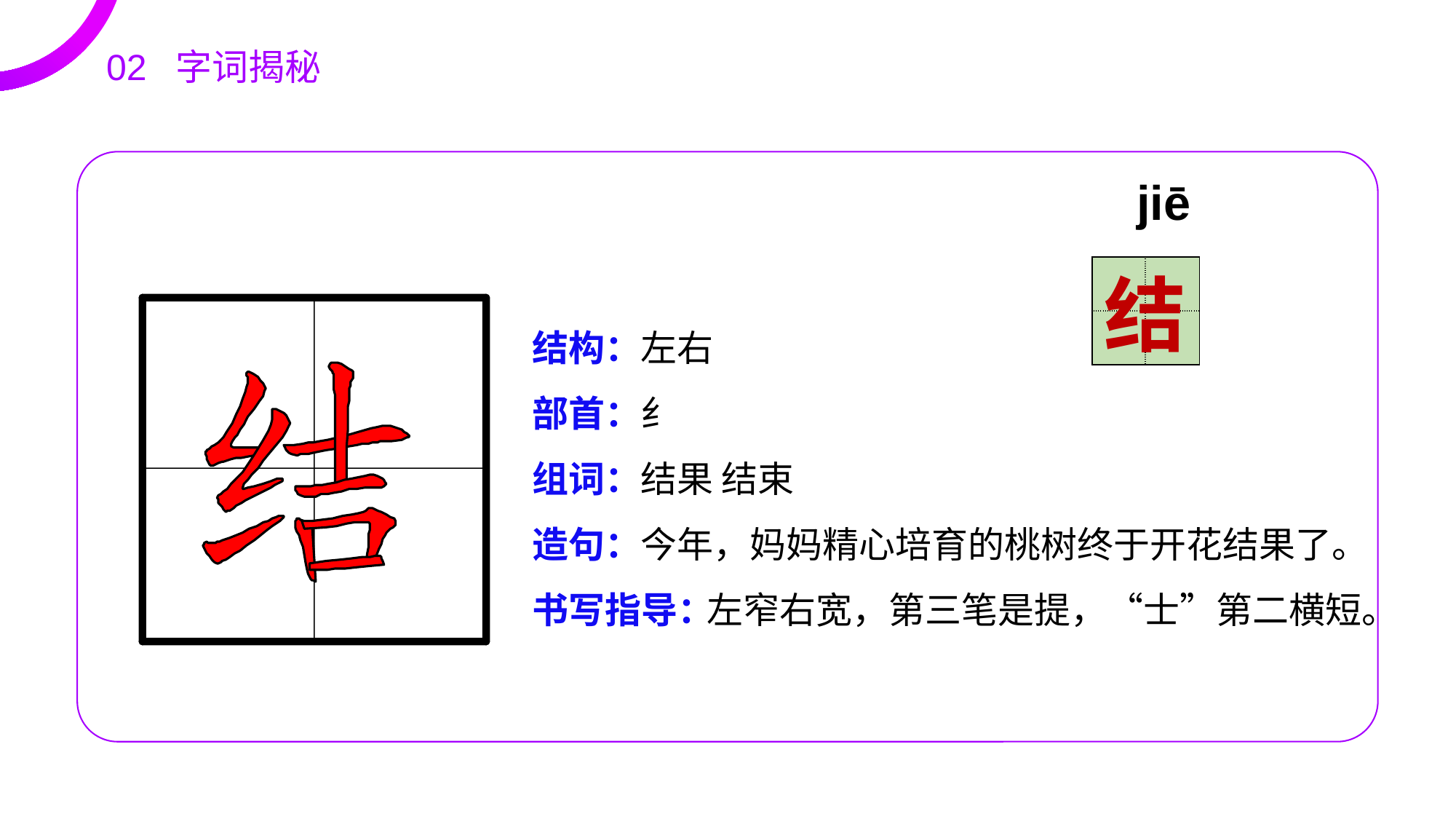

02  字词揭秘
jiē
|  |  |
| --- | --- |
|  |  |
结

结构：
部首：
组词：
造句：
书写指导：
左右
纟
结果 结束
今年，妈妈精心培育的桃树终于开花结果了。
       左窄右宽，第三笔是提，“士”第二横短。